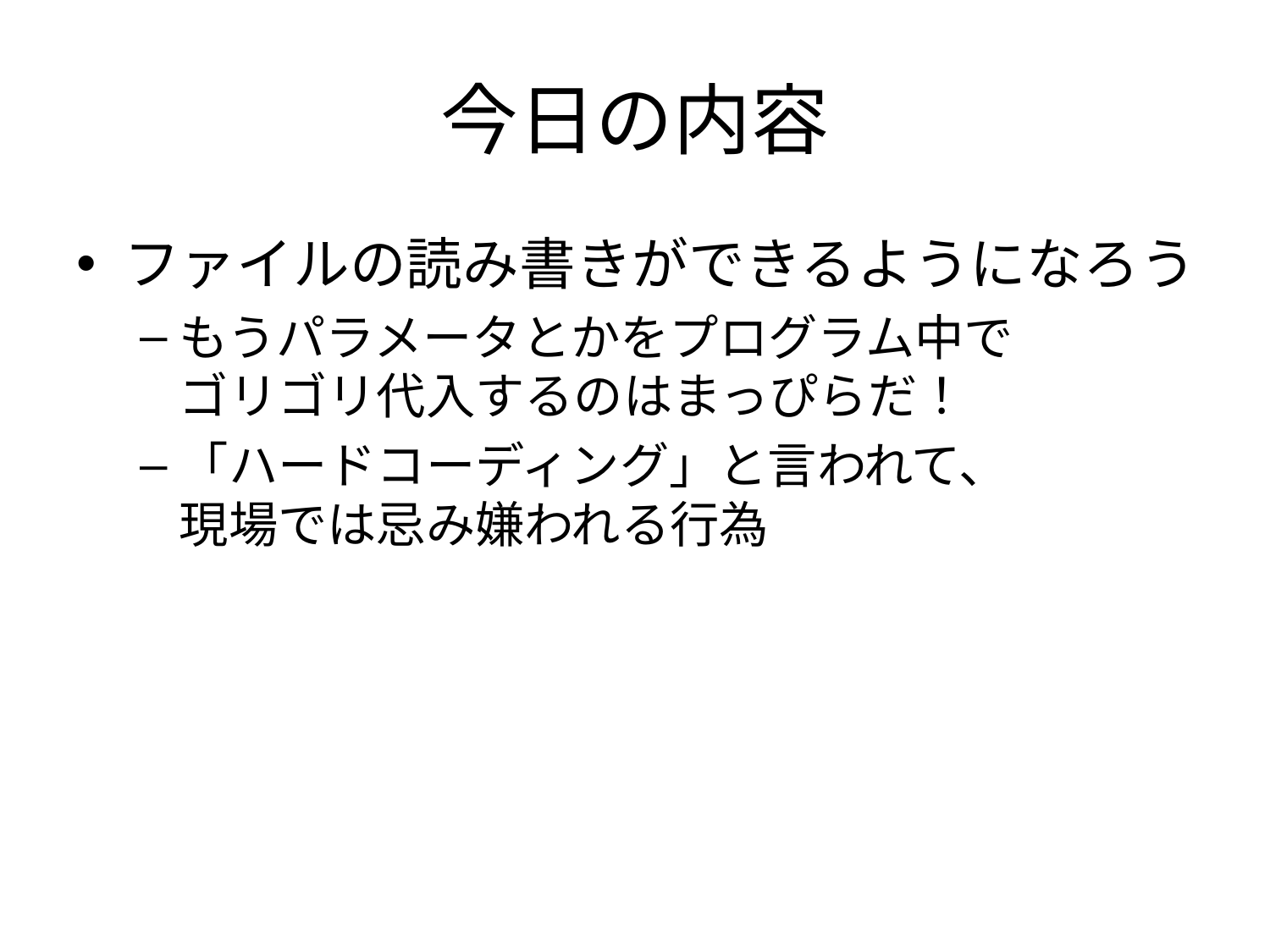

# 今日の内容
ファイルの読み書きができるようになろう
もうパラメータとかをプログラム中で
ゴリゴリ代入するのはまっぴらだ！
「ハードコーディング」と言われて、
現場では忌み嫌われる行為